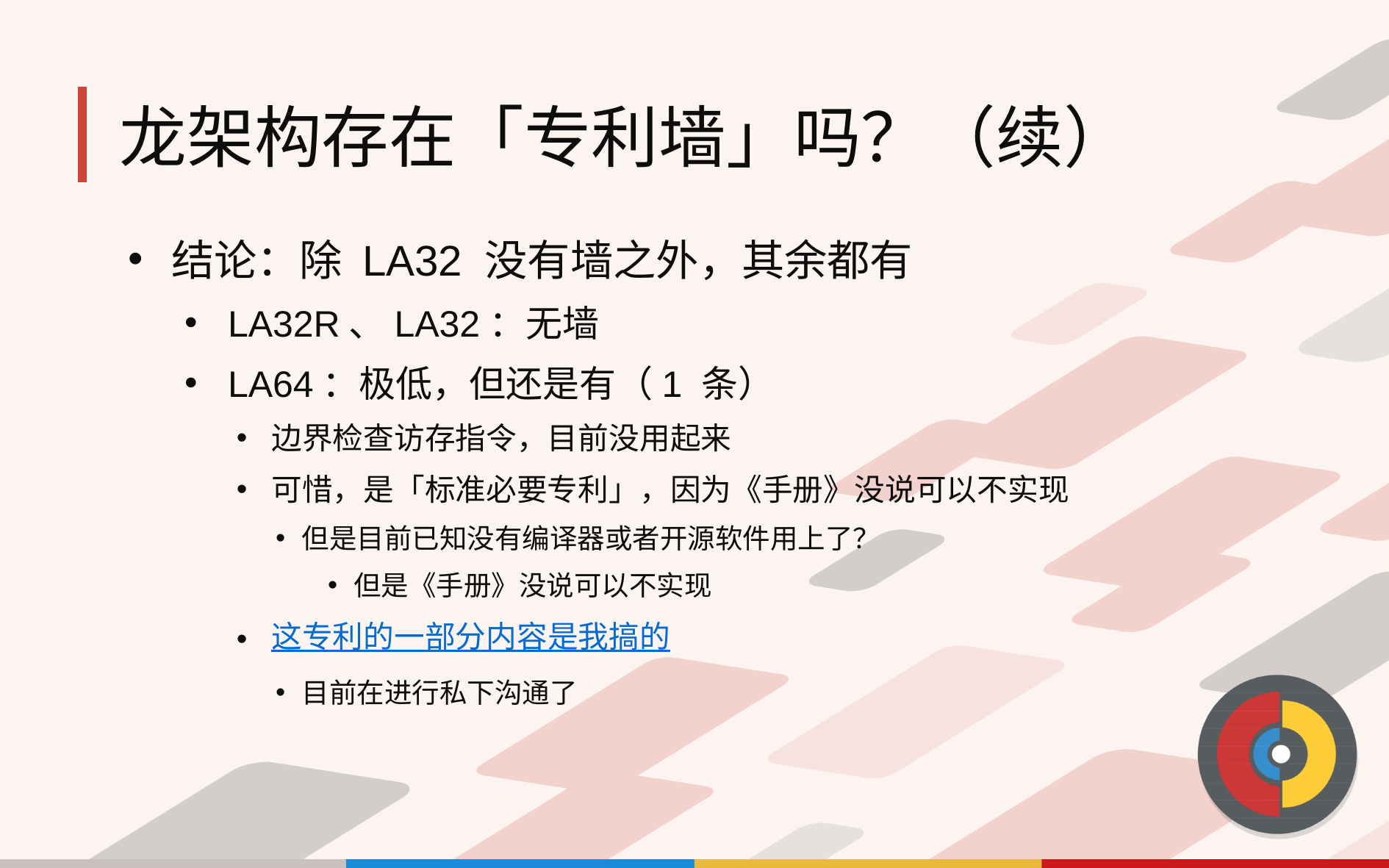

# 龙架构存在「专利墙」吗？（续）
结论：除 LA32 没有墙之外，其余都有
LA32R、LA32：无墙
LA64：极低，但还是有（1 条）
边界检查访存指令，目前没用起来
可惜，是「标准必要专利」，因为《手册》没说可以不实现
但是目前已知没有编译器或者开源软件用上了？
但是《手册》没说可以不实现
这专利的一部分内容是我搞的
目前在进行私下沟通了